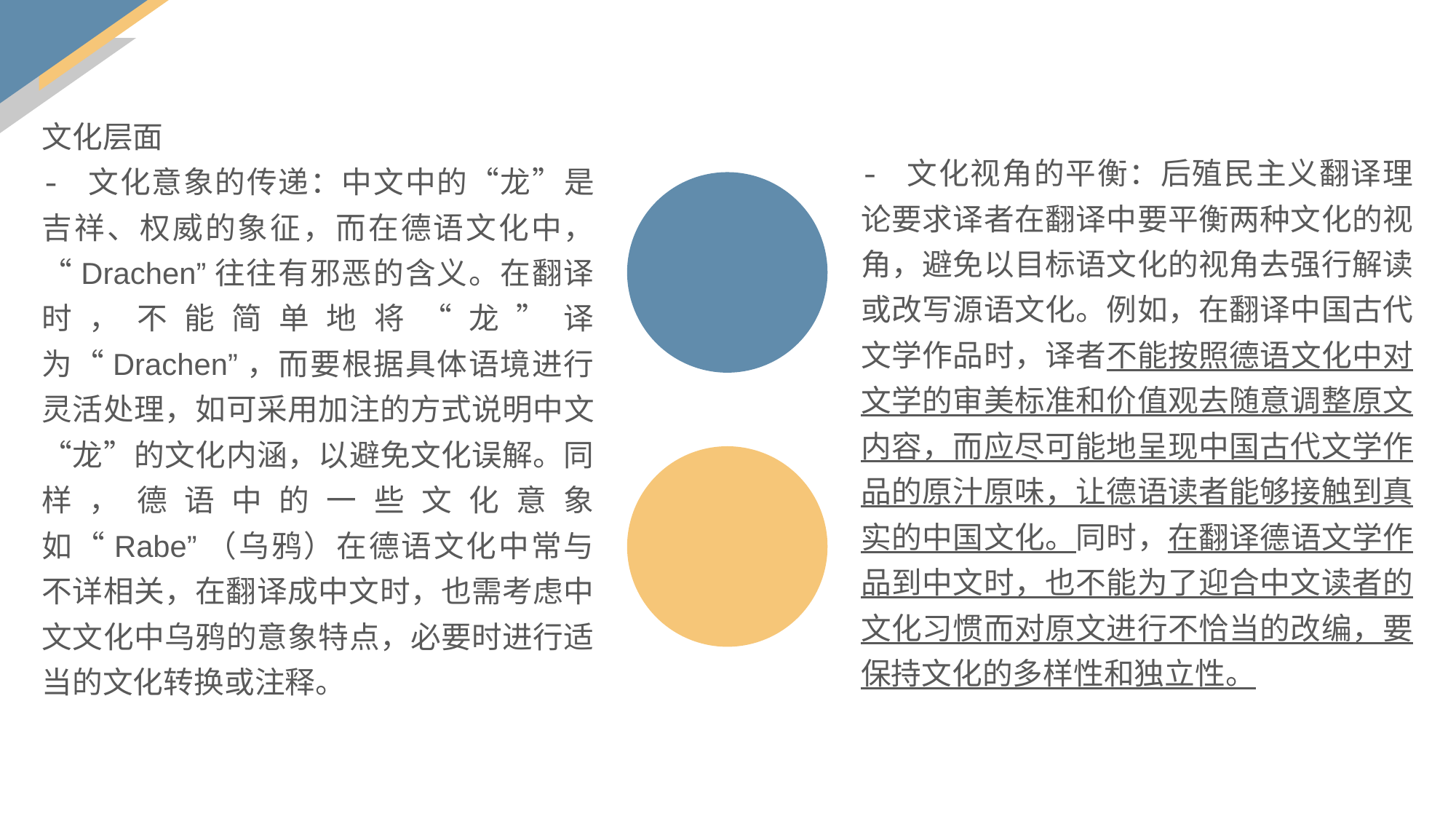

文化层面
- 文化意象的传递：中文中的“龙”是吉祥、权威的象征，而在德语文化中，“Drachen”往往有邪恶的含义。在翻译时，不能简单地将“龙”译为“Drachen”，而要根据具体语境进行灵活处理，如可采用加注的方式说明中文“龙”的文化内涵，以避免文化误解。同样，德语中的一些文化意象如“Rabe”（乌鸦）在德语文化中常与不详相关，在翻译成中文时，也需考虑中文文化中乌鸦的意象特点，必要时进行适当的文化转换或注释。
- 文化视角的平衡：后殖民主义翻译理论要求译者在翻译中要平衡两种文化的视角，避免以目标语文化的视角去强行解读或改写源语文化。例如，在翻译中国古代文学作品时，译者不能按照德语文化中对文学的审美标准和价值观去随意调整原文内容，而应尽可能地呈现中国古代文学作品的原汁原味，让德语读者能够接触到真实的中国文化。同时，在翻译德语文学作品到中文时，也不能为了迎合中文读者的文化习惯而对原文进行不恰当的改编，要保持文化的多样性和独立性。